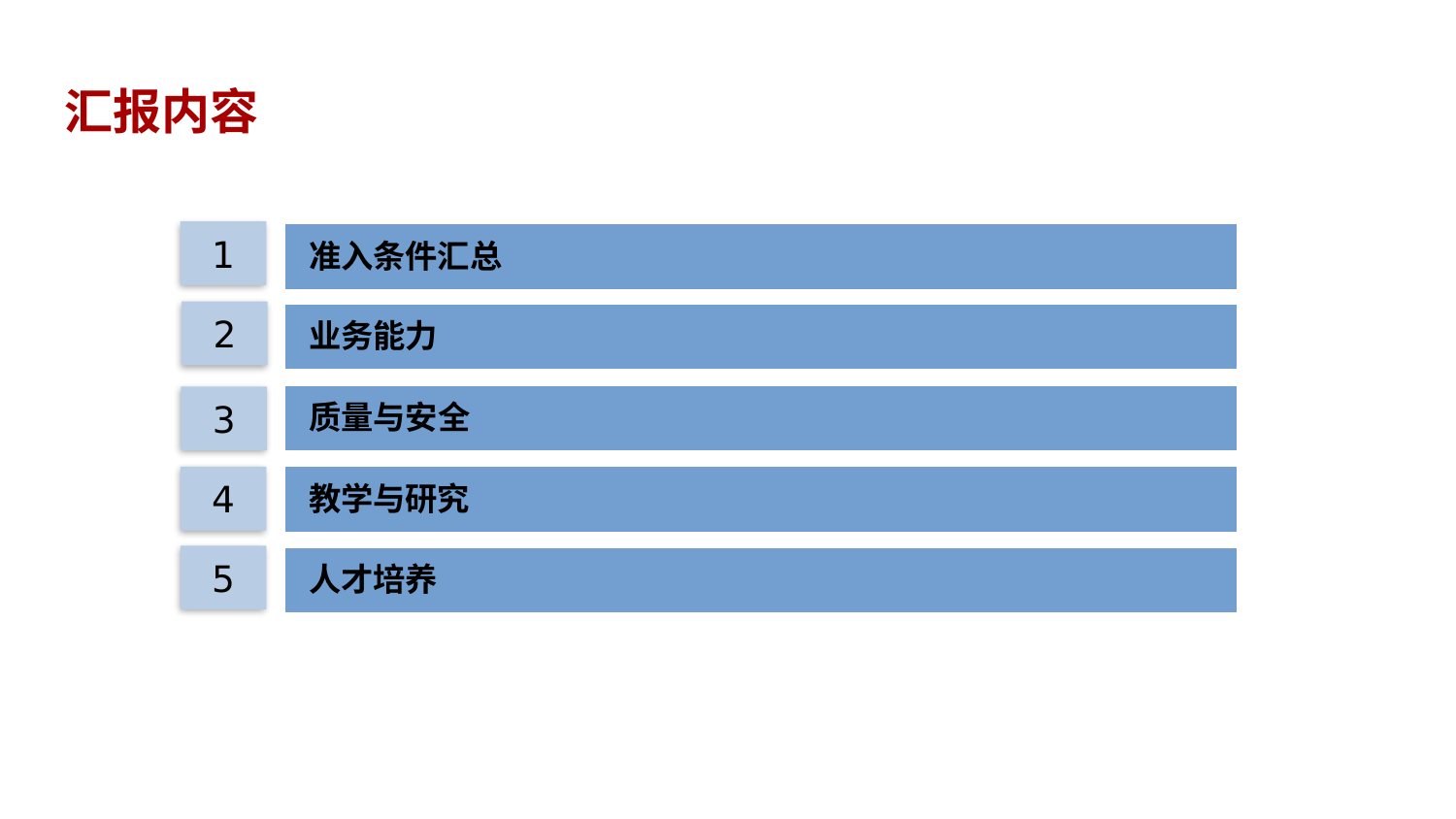

# 汇报内容
1

准入条件汇总
2

业务能力

3
质量与安全
4

教学与研究
5

人才培养